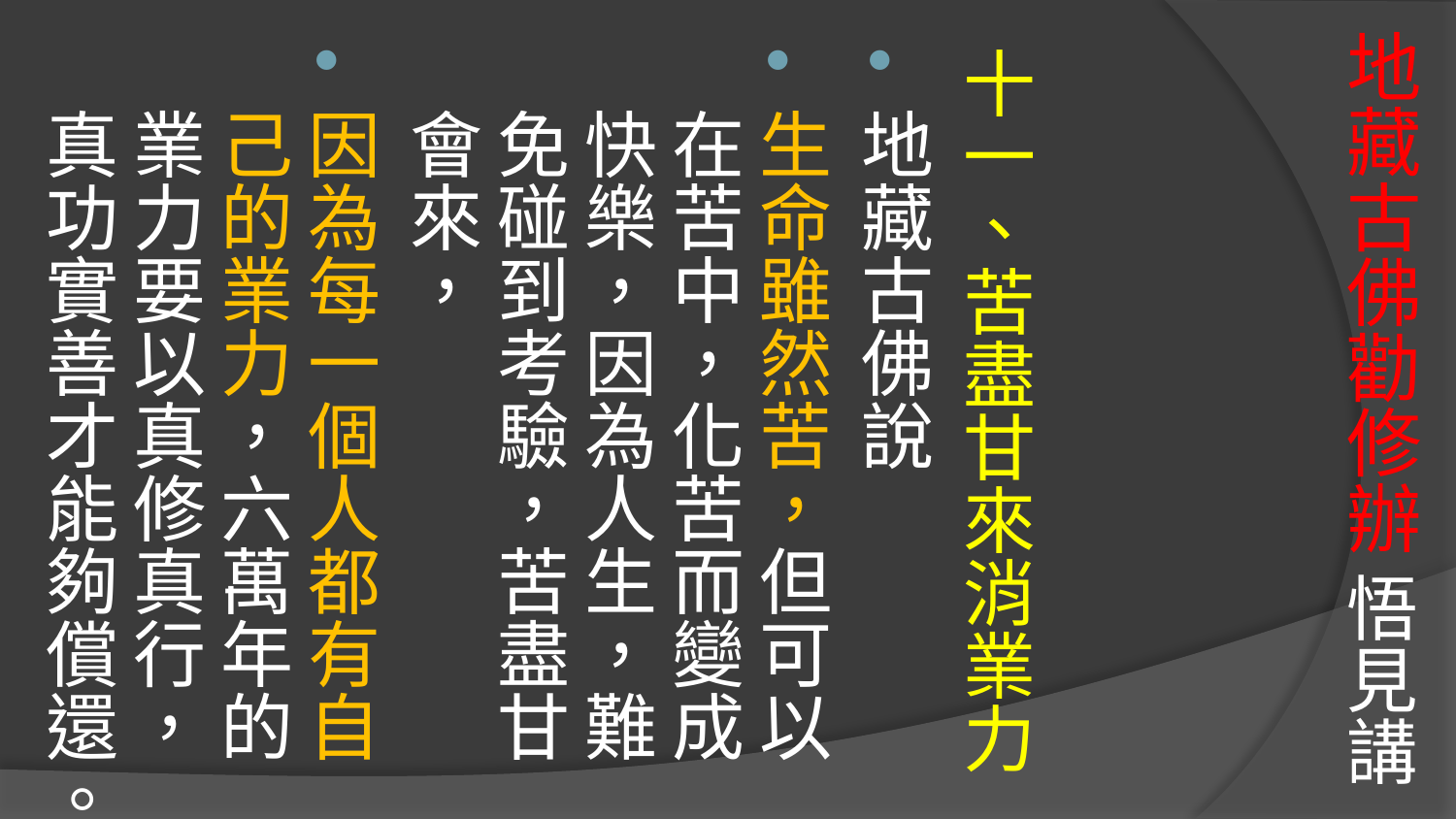

# 地藏古佛勸修辦 悟見講
十一、苦盡甘來消業力
地藏古佛說
生命雖然苦，但可以在苦中，化苦而變成快樂，因為人生，難免碰到考驗，苦盡甘會來，
因為每一個人都有自己的業力，六萬年的業力要以真修真行，真功實善才能夠償還。